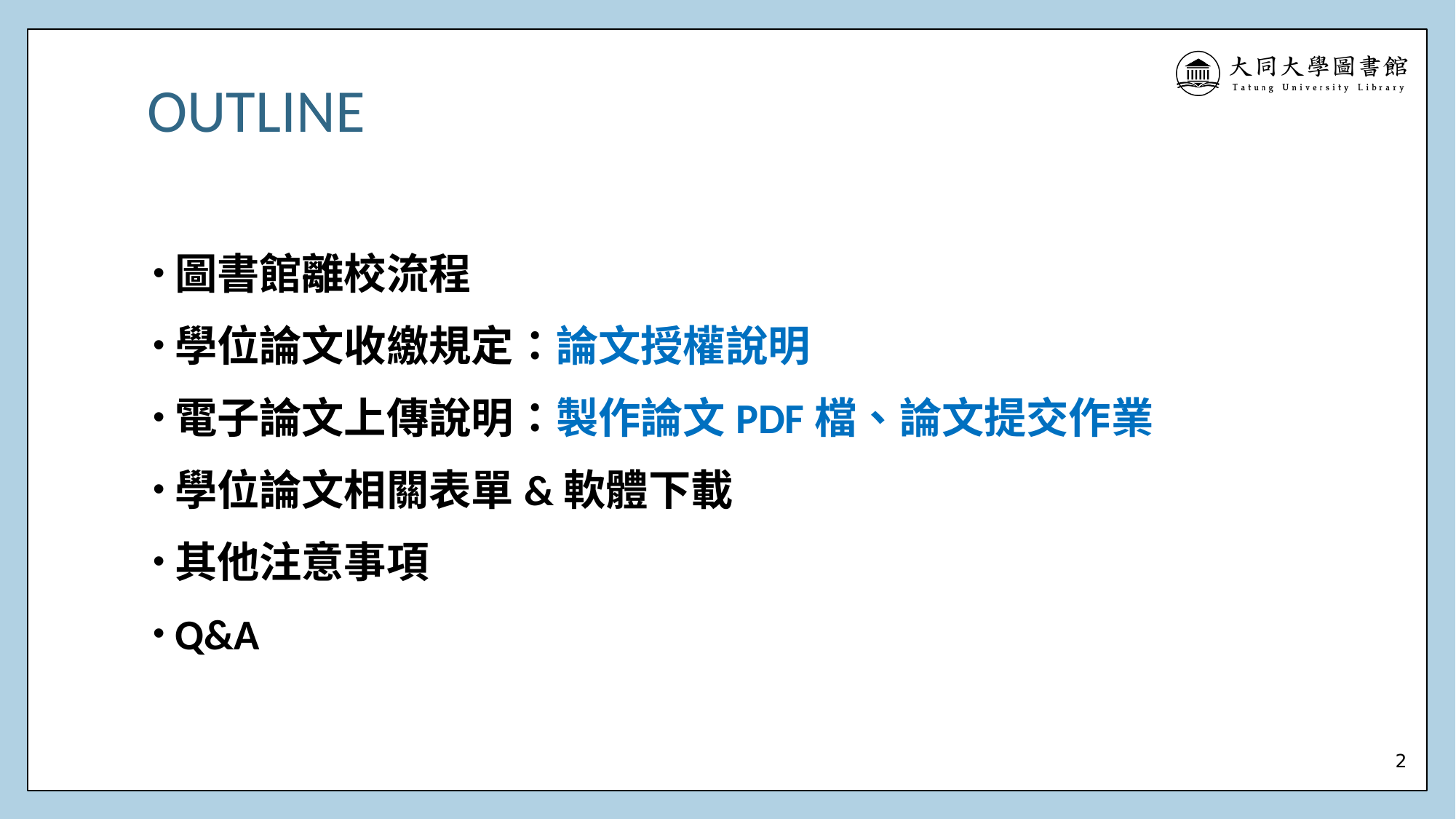

# OUTLINE
圖書館離校流程
學位論文收繳規定：論文授權說明
電子論文上傳說明：製作論文PDF檔、論文提交作業
學位論文相關表單&軟體下載
其他注意事項
Q&A
2